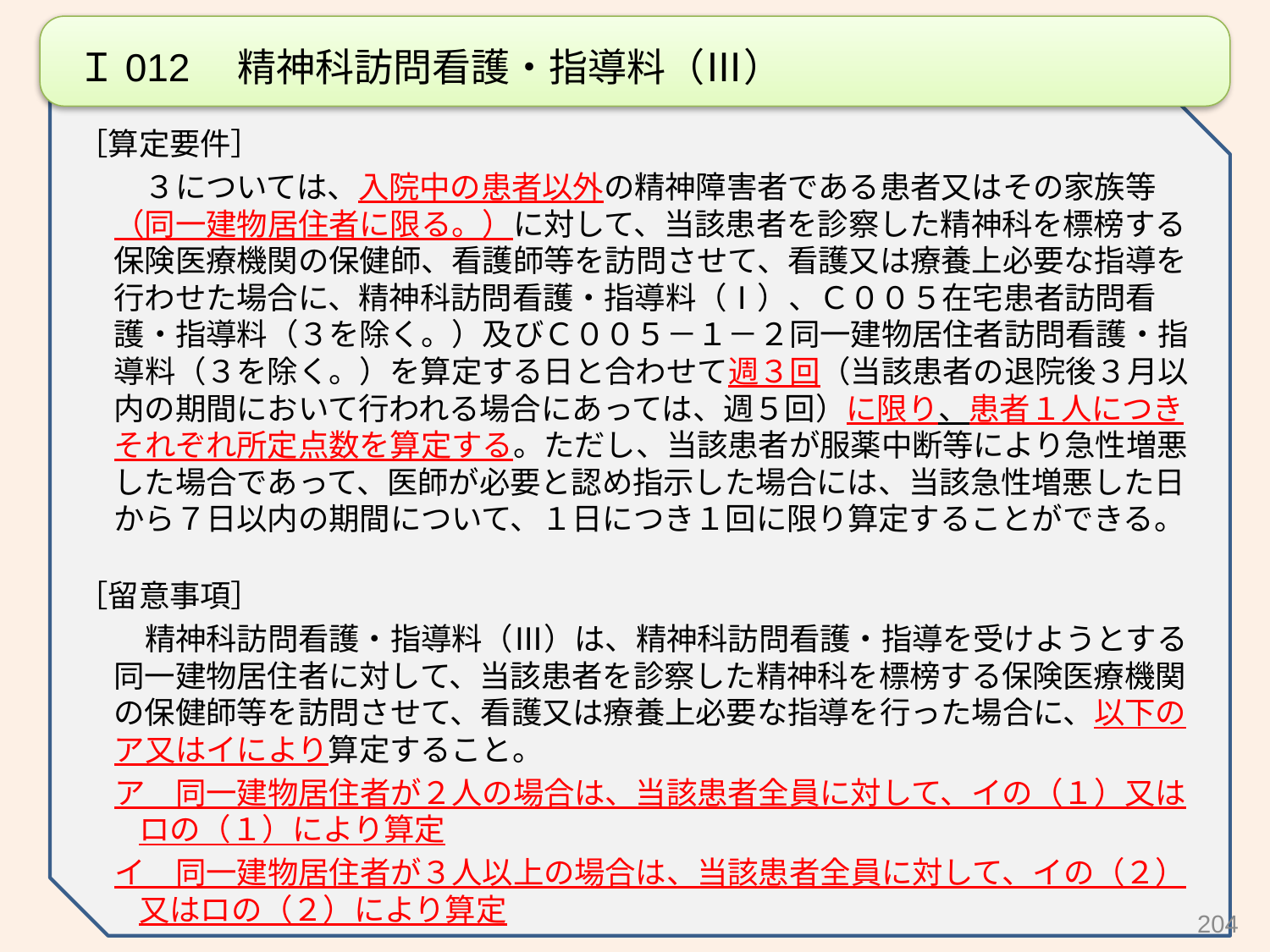

Ｉ012　精神科訪問看護・指導料（Ⅲ）

［算定要件］
　３については、入院中の患者以外の精神障害者である患者又はその家族等（同一建物居住者に限る。）に対して、当該患者を診察した精神科を標榜する保険医療機関の保健師、看護師等を訪問させて、看護又は療養上必要な指導を行わせた場合に、精神科訪問看護・指導料（Ⅰ）、Ｃ００５在宅患者訪問看護・指導料（３を除く。）及びＣ００５－１－２同一建物居住者訪問看護・指導料（３を除く。）を算定する日と合わせて週３回（当該患者の退院後３月以内の期間において行われる場合にあっては、週５回）に限り、患者１人につきそれぞれ所定点数を算定する。ただし、当該患者が服薬中断等により急性増悪した場合であって、医師が必要と認め指示した場合には、当該急性増悪した日から７日以内の期間について、１日につき１回に限り算定することができる。

［留意事項］
　精神科訪問看護・指導料（Ⅲ）は、精神科訪問看護・指導を受けようとする同一建物居住者に対して、当該患者を診察した精神科を標榜する保険医療機関の保健師等を訪問させて、看護又は療養上必要な指導を行った場合に、以下のア又はイにより算定すること。
ア　同一建物居住者が２人の場合は、当該患者全員に対して、イの（１）又はロの（１）により算定
イ　同一建物居住者が３人以上の場合は、当該患者全員に対して、イの（２）又はロの（２）により算定

204